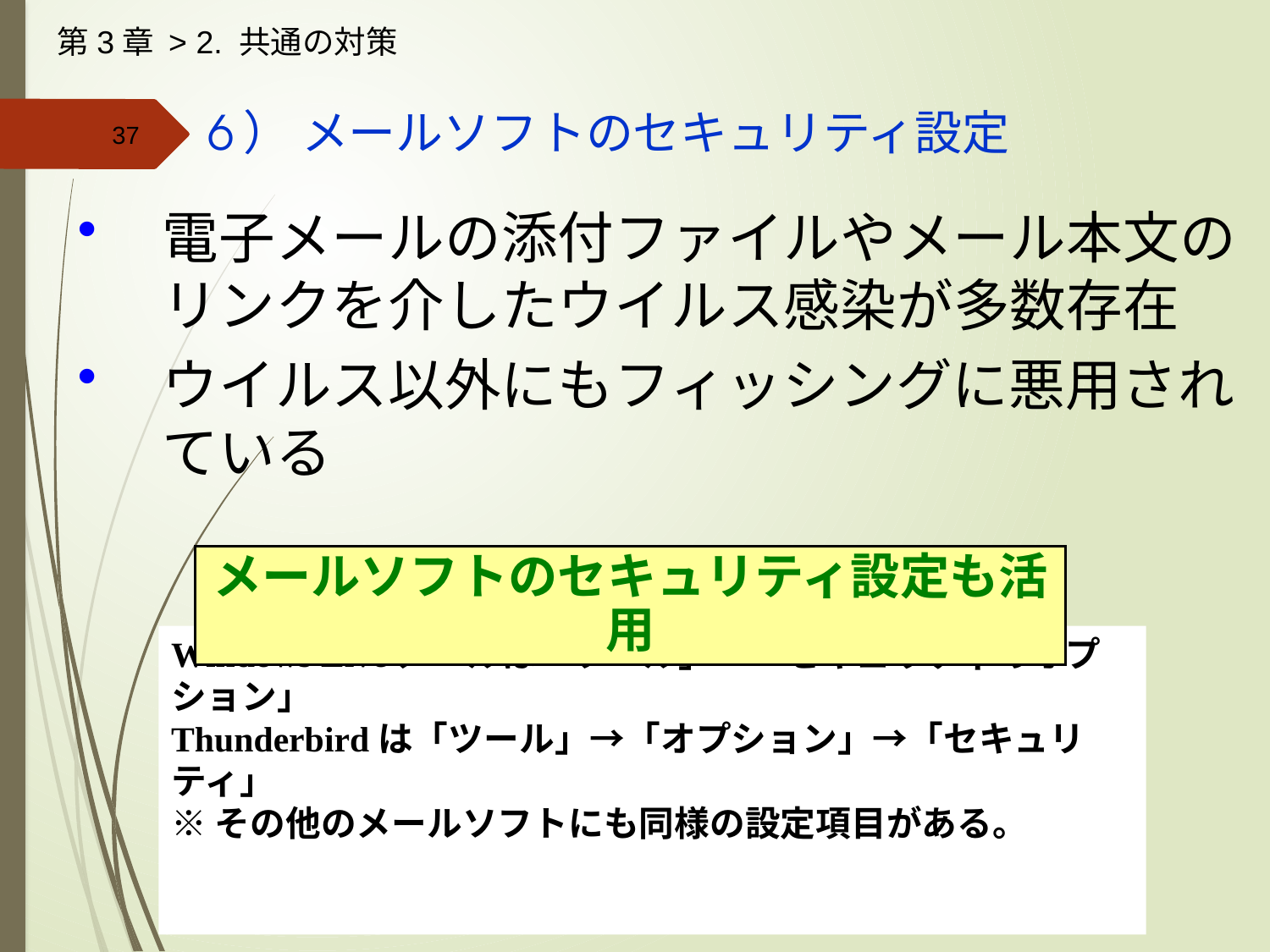

第3章 > 2. 共通の対策
# 6） メールソフトのセキュリティ設定
電子メールの添付ファイルやメール本文のリンクを介したウイルス感染が多数存在
ウイルス以外にもフィッシングに悪用されている

メールソフトのセキュリティ設定も活用
Windows Liveメールは「ツール」→「セキュリティのオプション」
Thunderbirdは「ツール」→「オプション」→「セキュリティ」
※その他のメールソフトにも同様の設定項目がある。

37